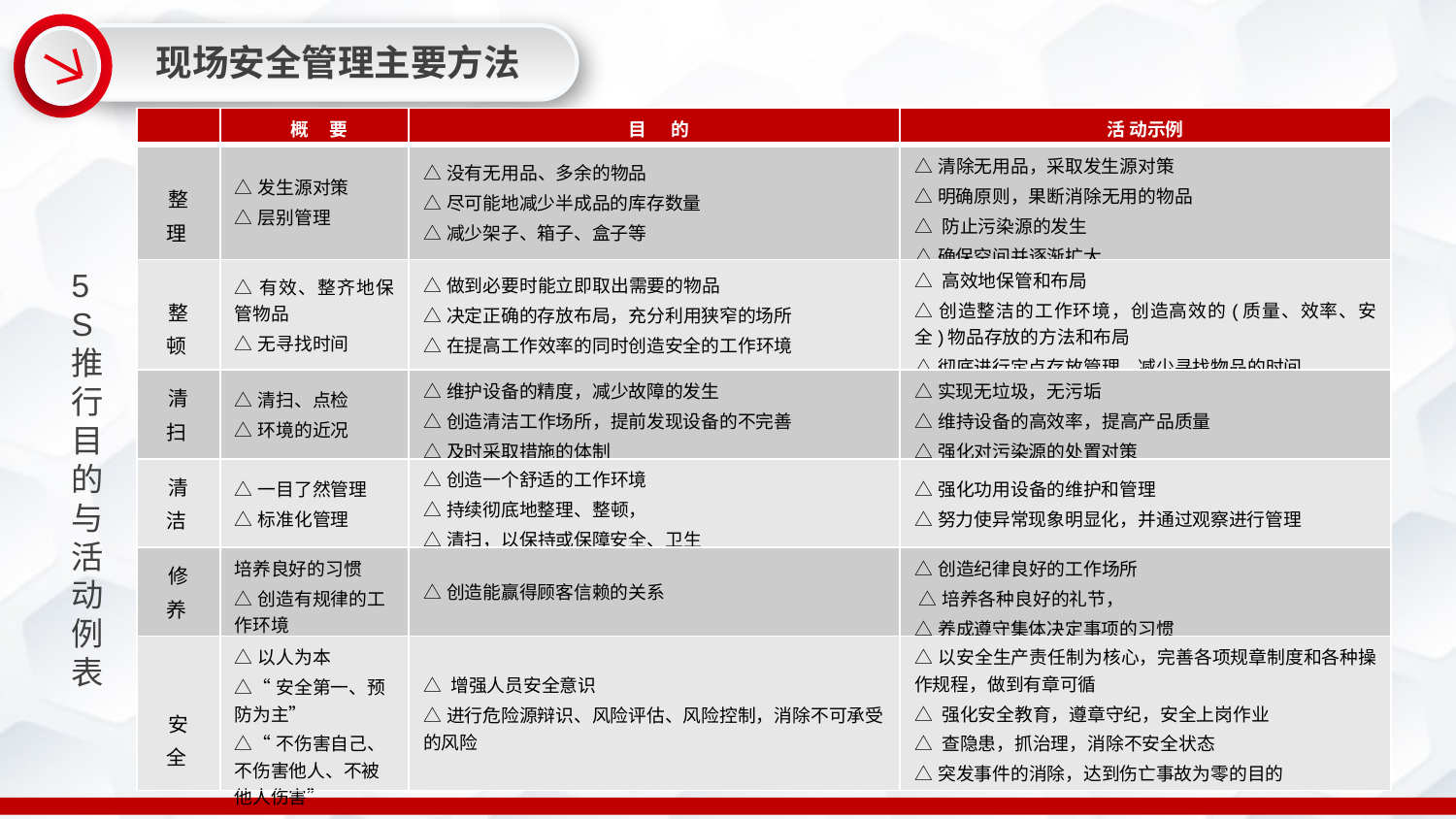

现场安全管理主要方法
|  | 概 要 | 目 的 | 活 动示例 |
| --- | --- | --- | --- |
| 整 理 | △发生源对策 △层别管理 | △没有无用品、多余的物品 △尽可能地减少半成品的库存数量 △减少架子、箱子、盒子等 | △清除无用品，采取发生源对策 △明确原则，果断消除无用的物品 △ 防止污染源的发生 △确保空间并逐渐扩大 |
| 整 顿 | △有效、整齐地保管物品 △无寻找时间 | △做到必要时能立即取出需要的物品 △决定正确的存放布局，充分利用狭窄的场所 △在提高工作效率的同时创造安全的工作环境 | △ 高效地保管和布局  △创造整洁的工作环境，创造高效的(质量、效率、安全)物品存放的方法和布局 △彻底进行定点存放管理，减少寻找物品的时间 |
| 清 扫 | △清扫、点检  △环境的近况 | △维护设备的精度，减少故障的发生  △创造清洁工作场所，提前发现设备的不完善  △及时采取措施的体制 | △实现无垃圾，无污垢 △维持设备的高效率，提高产品质量 △强化对污染源的处置对策 |
| 清 洁 | △一目了然管理  △标准化管理 | △创造一个舒适的工作环境 △持续彻底地整理、整顿， △清扫，以保持或保障安全、卫生 | △强化功用设备的维护和管理 △努力使异常现象明显化，并通过观察进行管理 |
| 修 养 | 培养良好的习惯  △创造有规律的工作环境 | △创造能赢得顾客信赖的关系 | △创造纪律良好的工作场所  △培养各种良好的礼节， △养成遵守集体决定事项的习惯 |
| 安 全 | △以人为本 △“安全第一、预防为主” △“不伤害自己、不伤害他人、不被他人伤害” | △ 增强人员安全意识 △进行危险源辩识、风险评估、风险控制，消除不可承受的风险 | △以安全生产责任制为核心，完善各项规章制度和各种操作规程，做到有章可循 △ 强化安全教育，遵章守纪，安全上岗作业 △ 查隐患，抓治理，消除不安全状态 △突发事件的消除，达到伤亡事故为零的目的 |
5S推行目的与活动例表